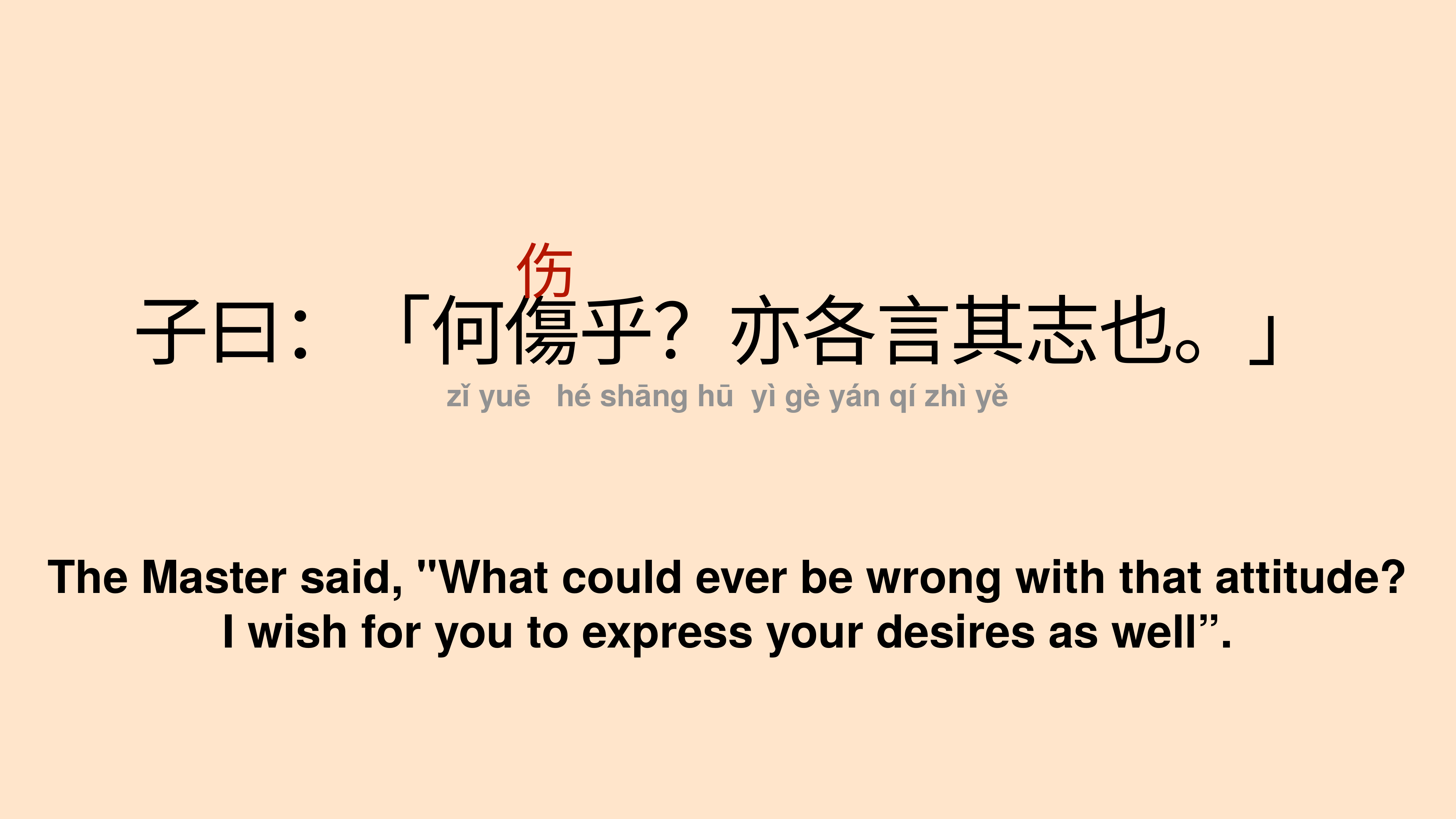

伤
子曰：「何傷乎？亦各言其志也。」
zǐ yuē   hé shāng hū  yì gè yán qí zhì yě
The Master said, "What could ever be wrong with that attitude?
I wish for you to express your desires as well”.